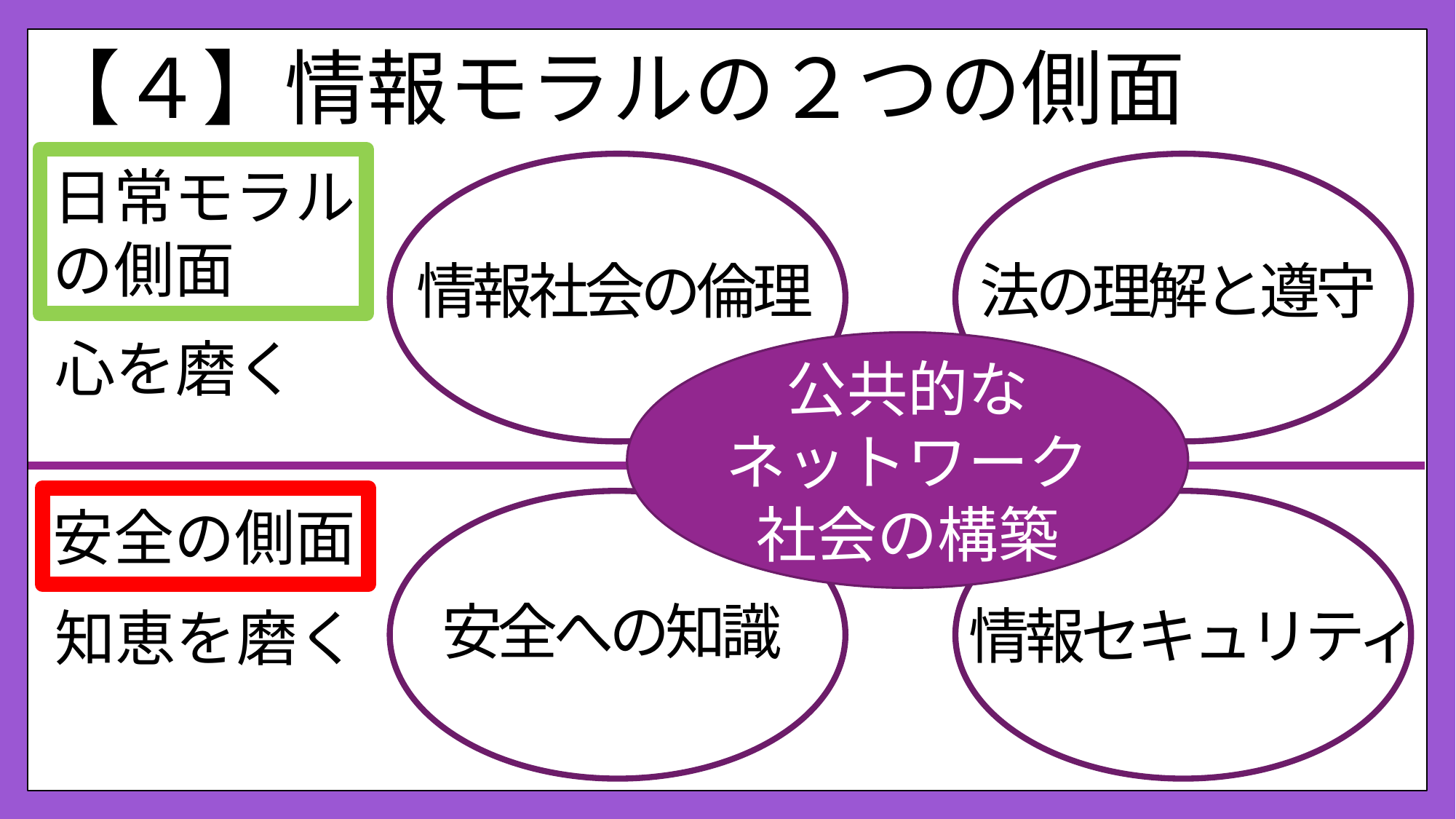

# 【４】情報モラルの２つの側面

日常モラル
の側面

情報社会の倫理
法の理解と遵守
心を磨く
公共的な
ネットワーク社会の構築

安全の側面
安全への知識
情報セキュリティ
知恵を磨く